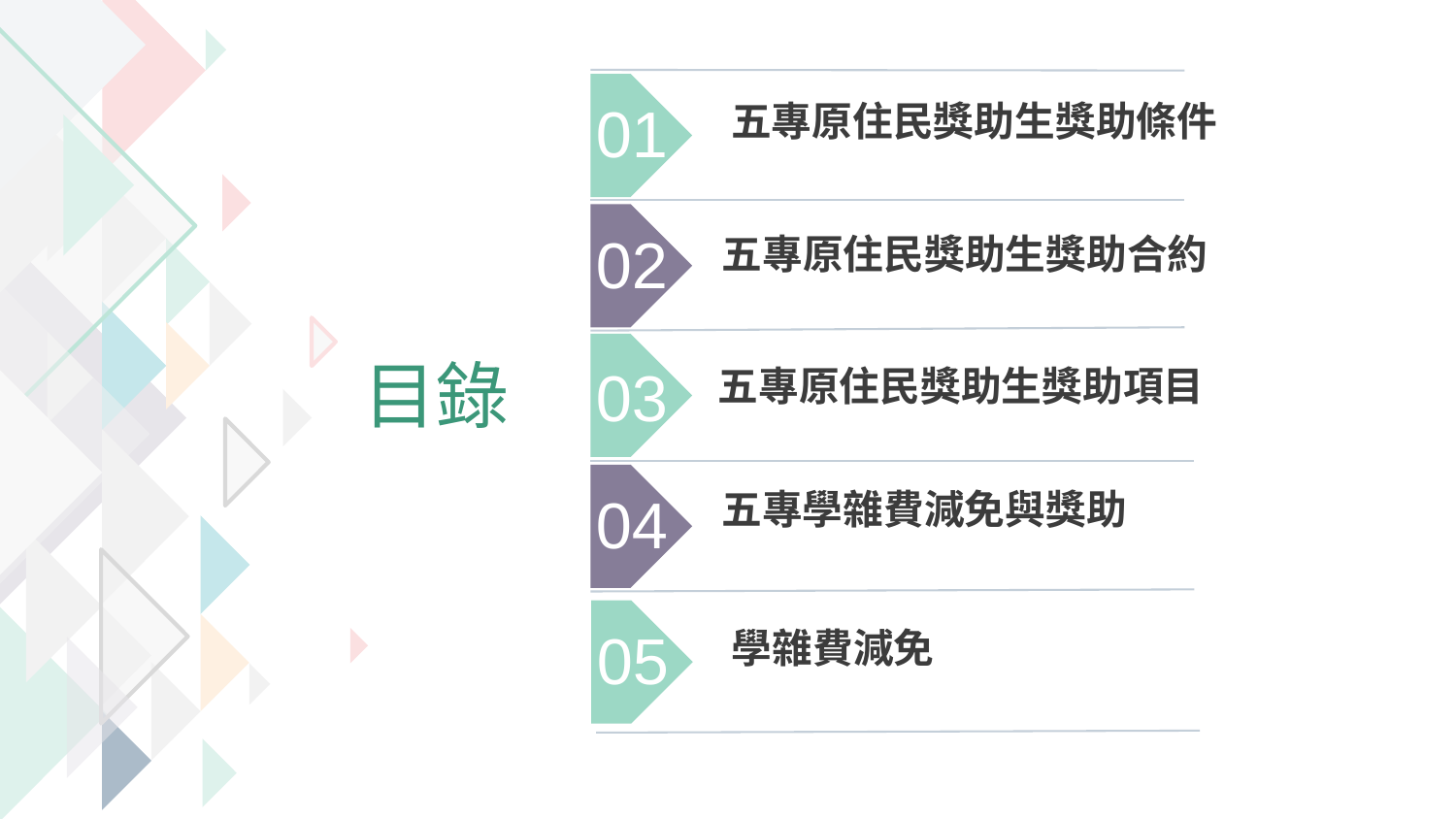

01
五專原住民獎助生獎助條件

02
五專原住民獎助生獎助合約
目錄

03
五專原住民獎助生獎助項目

04
五專學雜費減免與獎助

05
學雜費減免